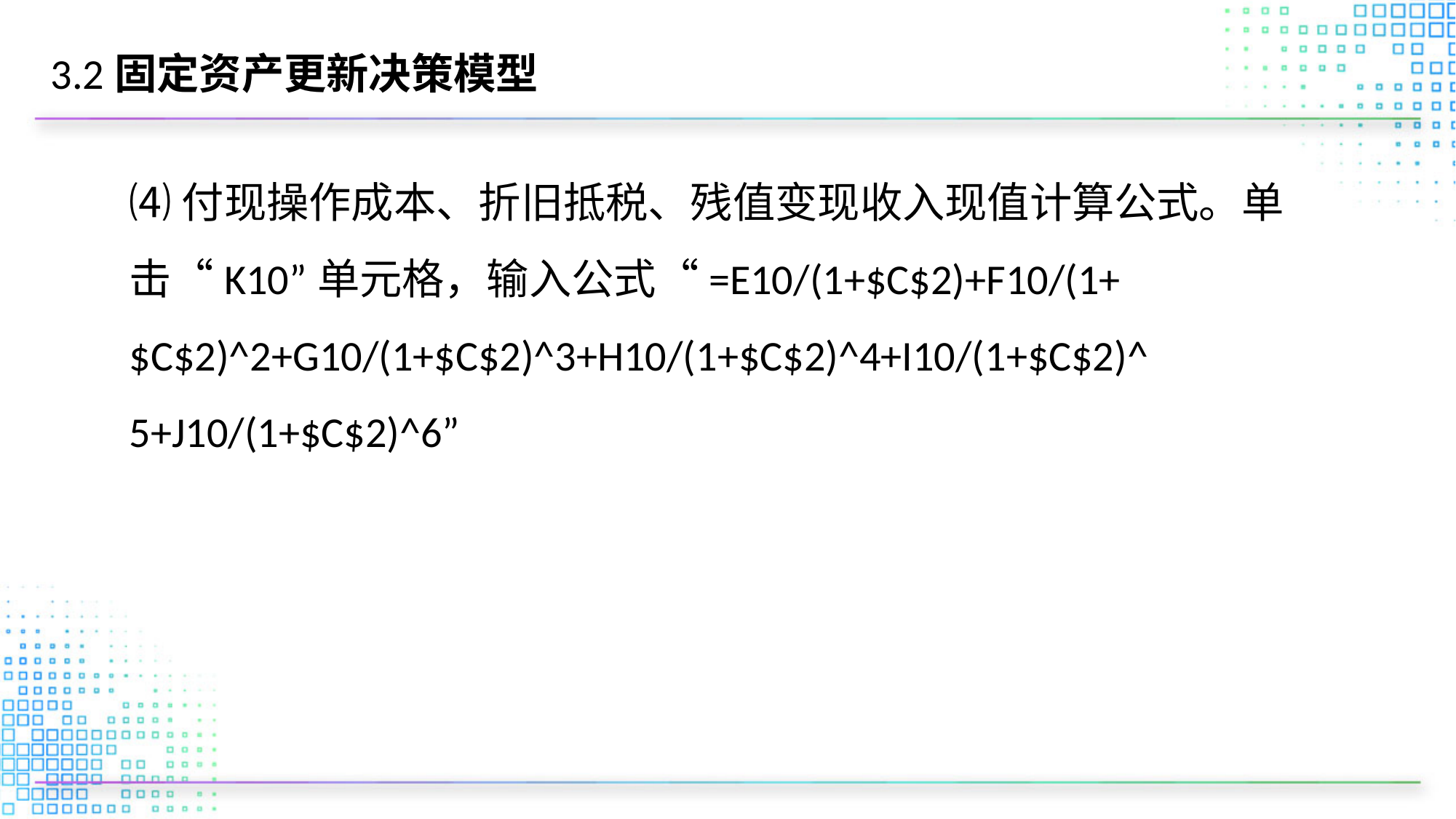

# 3.2固定资产更新决策模型
⑷付现操作成本、折旧抵税、残值变现收入现值计算公式。单击“K10”单元格，输入公式“=E10/(1+$C$2)+F10/(1+$C$2)^2+G10/(1+$C$2)^3+H10/(1+$C$2)^4+I10/(1+$C$2)^
5+J10/(1+$C$2)^6”